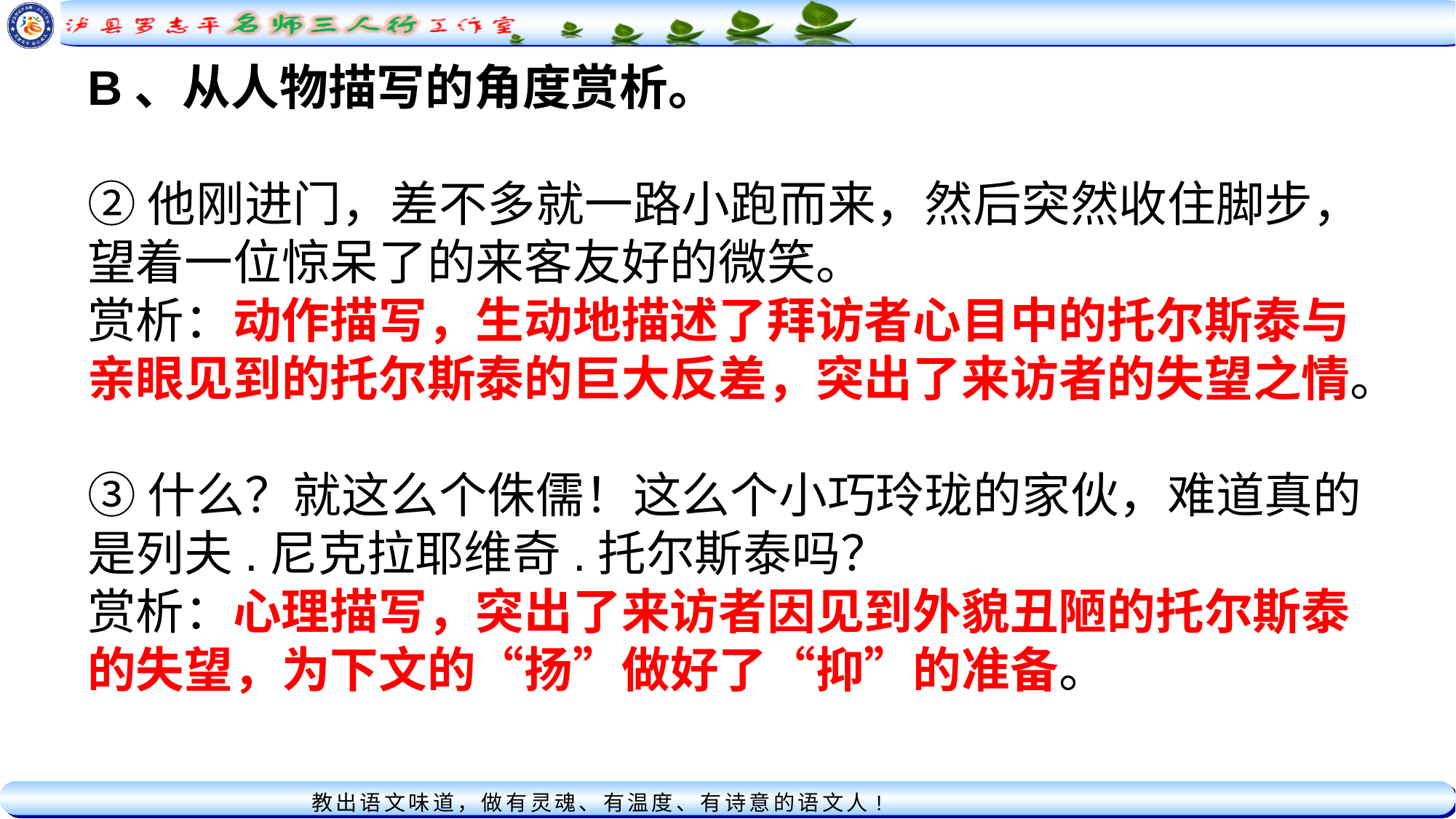

B、从人物描写的角度赏析。

②他刚进门，差不多就一路小跑而来，然后突然收住脚步，望着一位惊呆了的来客友好的微笑。
赏析：动作描写，生动地描述了拜访者心目中的托尔斯泰与亲眼见到的托尔斯泰的巨大反差，突出了来访者的失望之情。

③什么？就这么个侏儒！这么个小巧玲珑的家伙，难道真的是列夫.尼克拉耶维奇.托尔斯泰吗？
赏析：心理描写，突出了来访者因见到外貌丑陋的托尔斯泰的失望，为下文的“扬”做好了“抑”的准备。